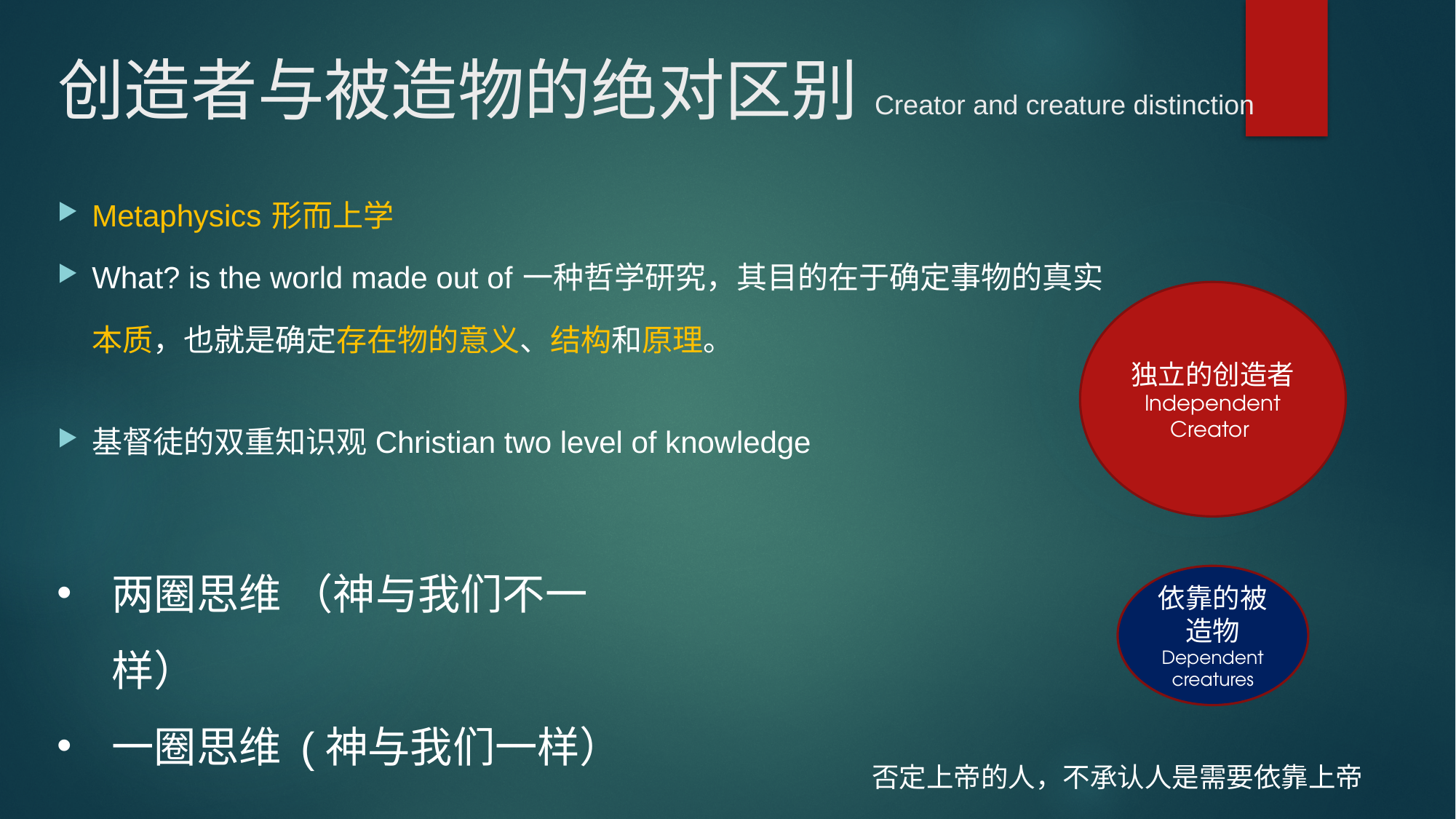

# 创造者与被造物的绝对区别Creator and creature distinction
Metaphysics 形而上学
What? is the world made out of 一种哲学研究，其目的在于确定事物的真实本质，也就是确定存在物的意义、结构和原理。

基督徒的双重知识观 Christian two level of knowledge

独立的创造者 Independent Creator
两圈思维 （神与我们不一样）
一圈思维 (神与我们一样）

依靠的被造物
Dependent creatures
否定上帝的人，不承认人是需要依靠上帝